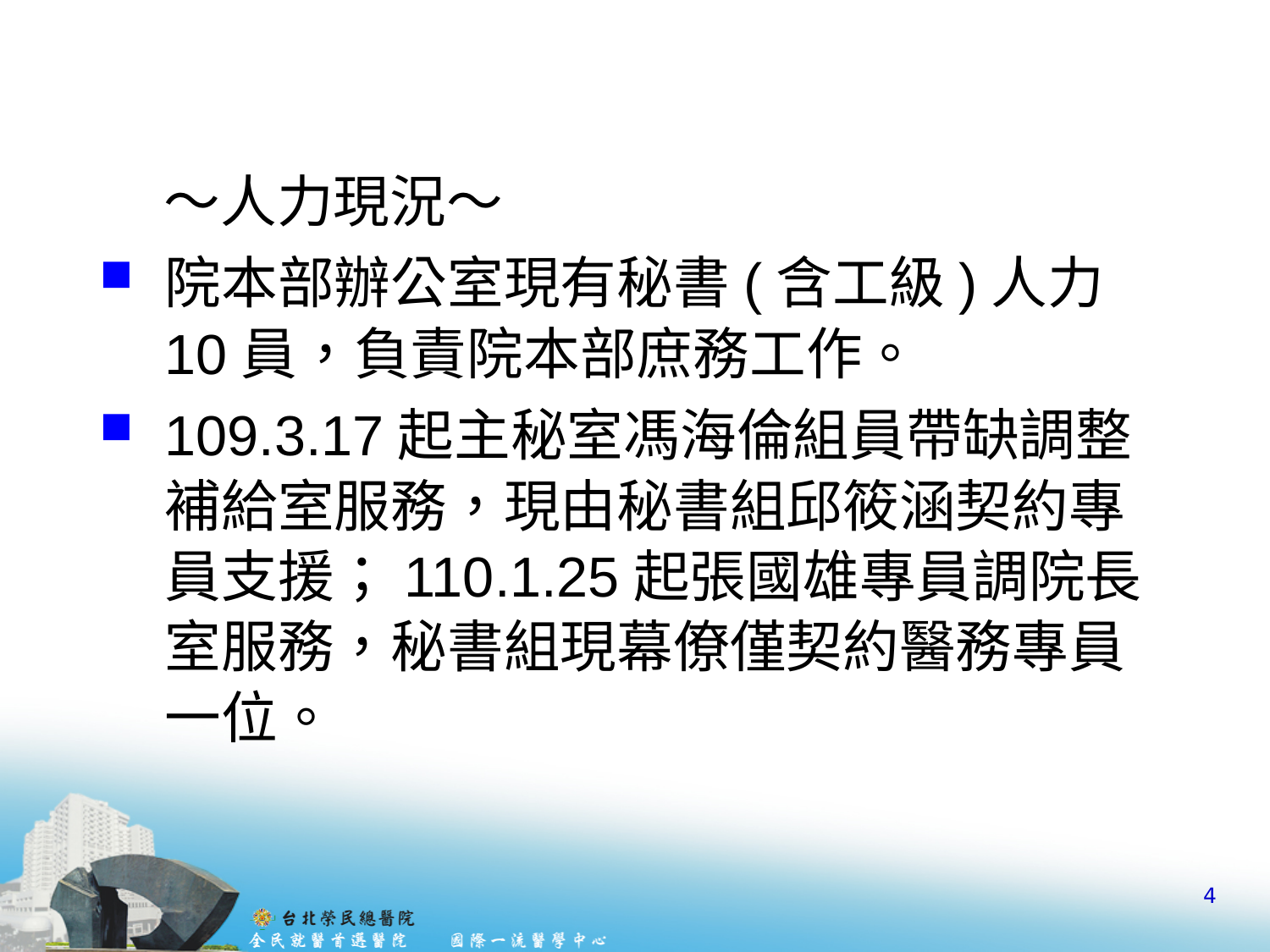

～人力現況～
院本部辦公室現有秘書(含工級)人力10員，負責院本部庶務工作。
109.3.17起主秘室馮海倫組員帶缺調整補給室服務，現由秘書組邱筱涵契約專員支援；110.1.25起張國雄專員調院長室服務，秘書組現幕僚僅契約醫務專員一位。

4